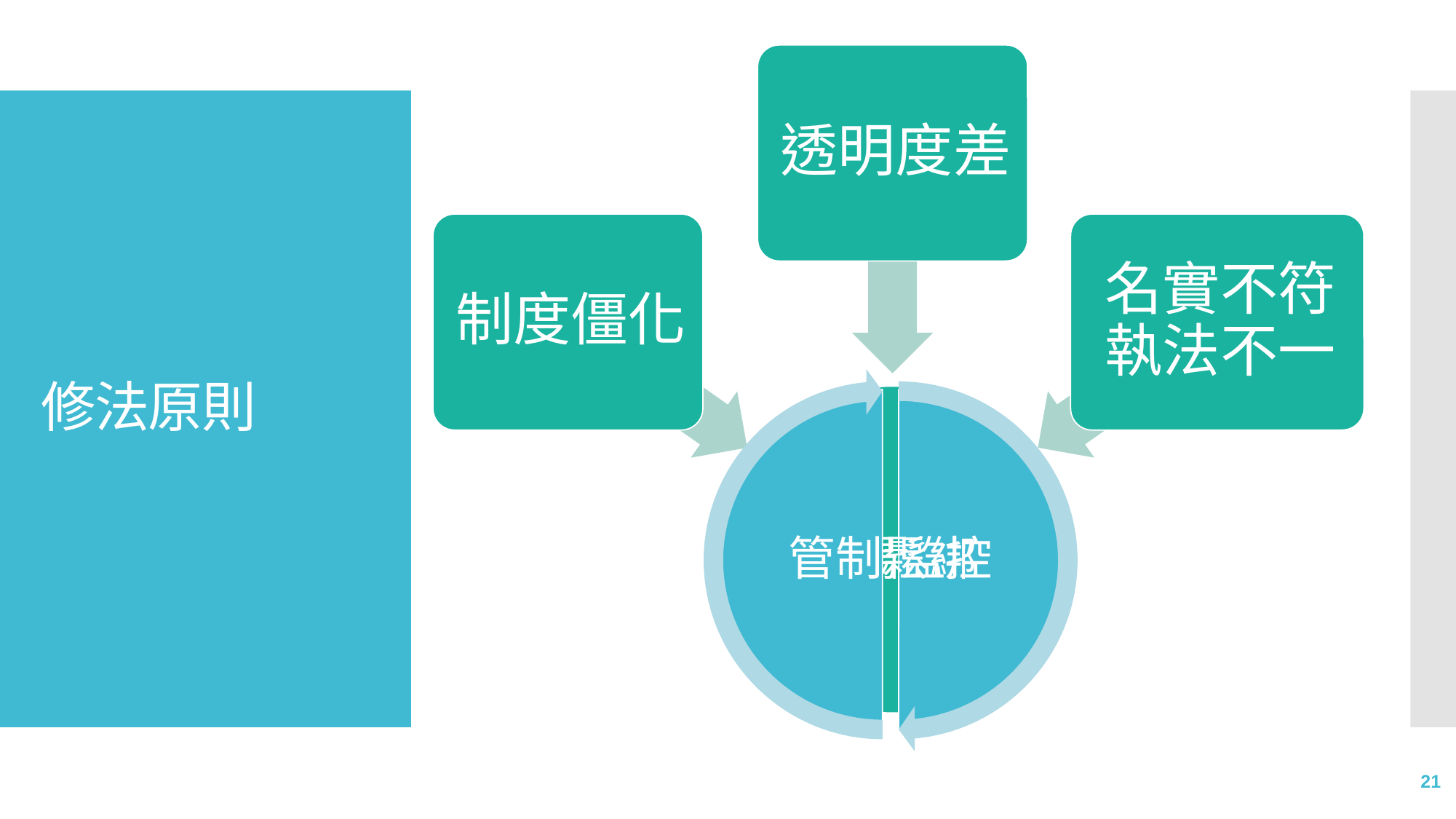

制度僵化
透明度差
名實不符執法不一
# 修法原則
市場監控
管制鬆綁
21